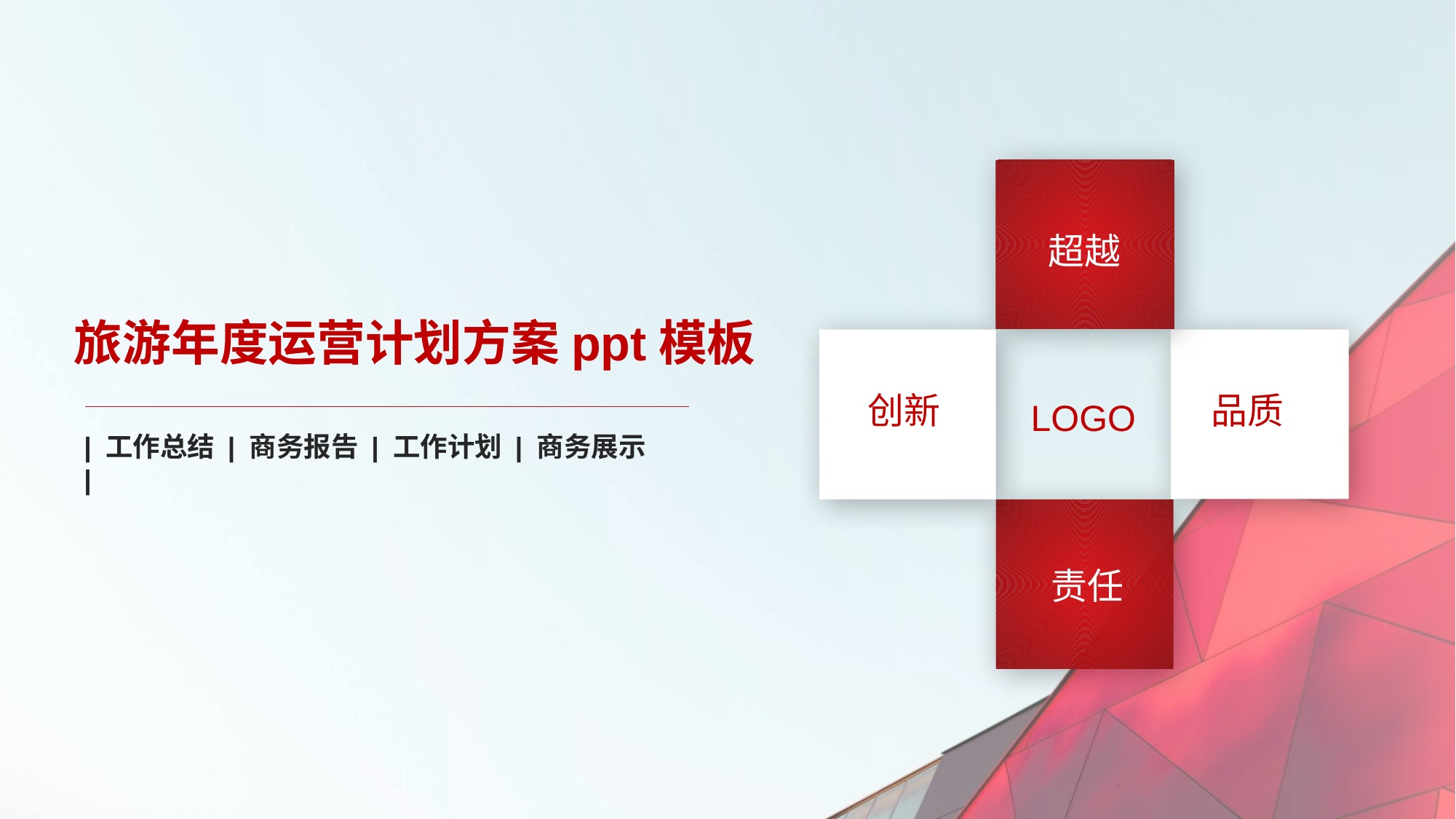

超越

创新
品质
LOGO

责任
旅游年度运营计划方案ppt模板
| 工作总结 | 商务报告 | 工作计划 | 商务展示 |